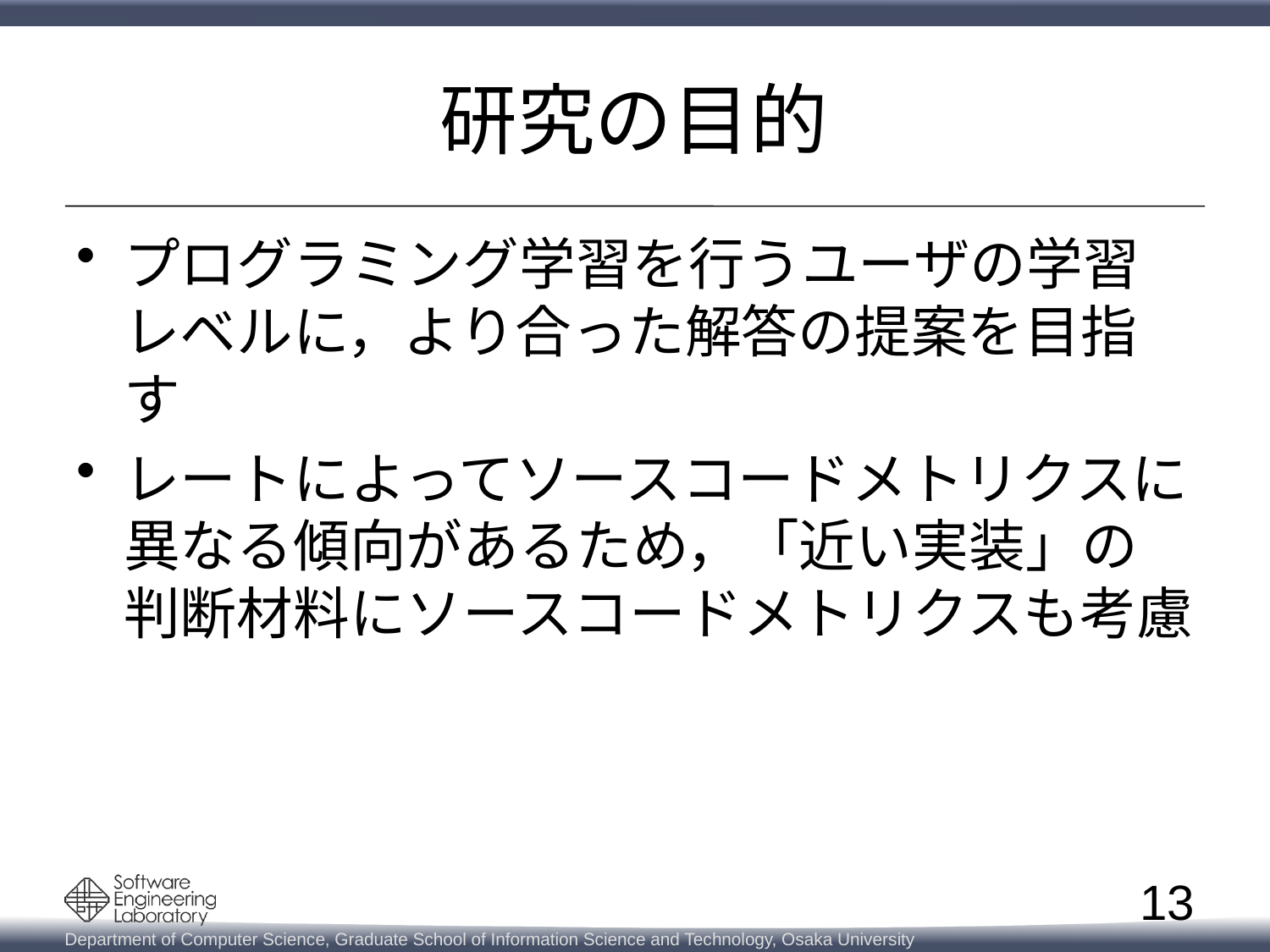

# 研究の目的
プログラミング学習を行うユーザの学習レベルに，より合った解答の提案を目指す
レートによってソースコードメトリクスに異なる傾向があるため，「近い実装」の判断材料にソースコードメトリクスも考慮
13